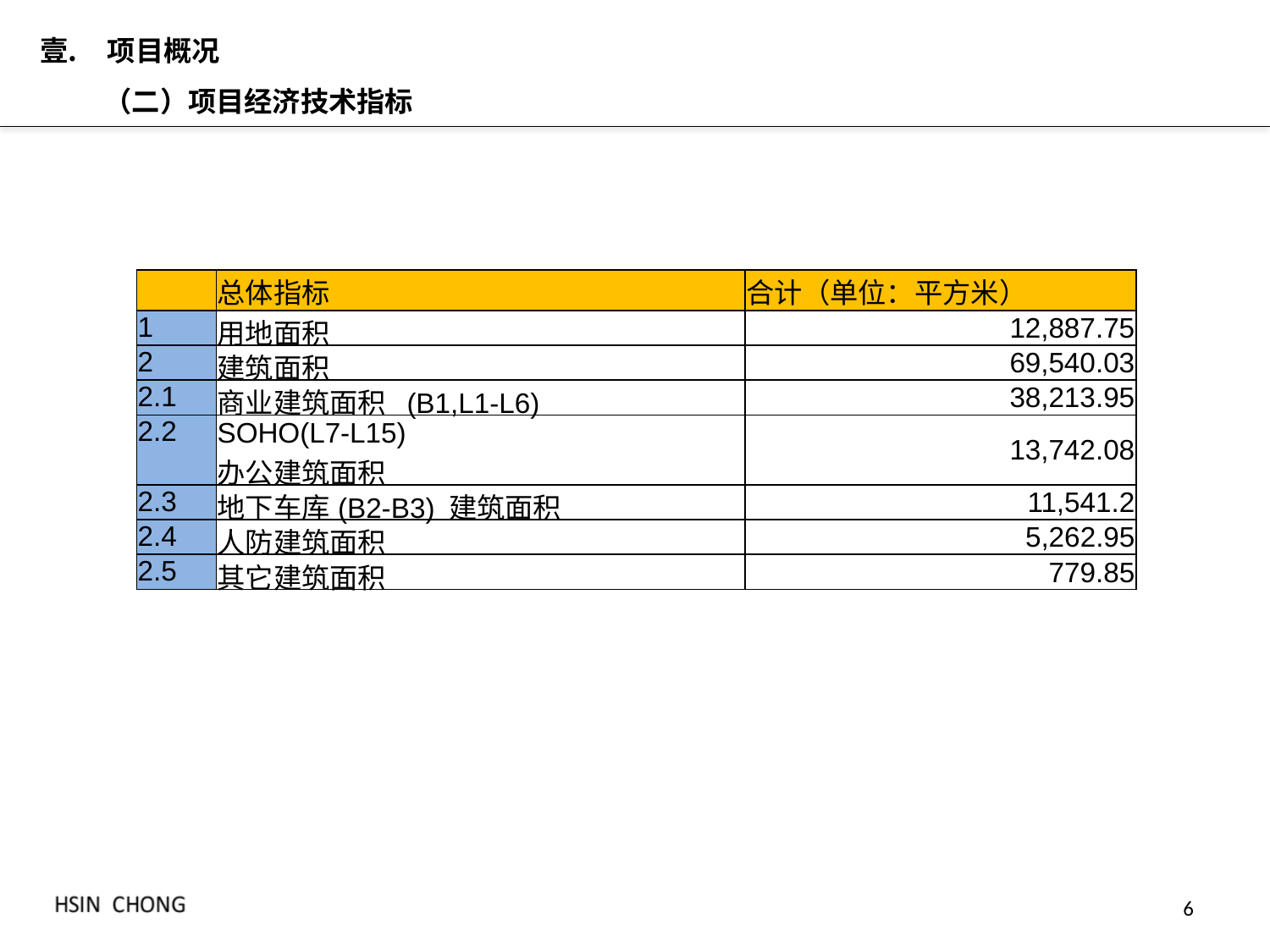

项目概况
（二）项目经济技术指标
|  | 总体指标 | 合计（单位：平方米） |
| --- | --- | --- |
| 1 | 用地面积 | 12,887.75 |
| 2 | 建筑面积 | 69,540.03 |
| 2.1 | 商业建筑面积 (B1,L1-L6) | 38,213.95 |
| 2.2 | SOHO(L7-L15) | 13,742.08 |
|  | 办公建筑面积 |  |
| 2.3 | 地下车库(B2-B3) 建筑面积 | 11,541.2 |
| 2.4 | 人防建筑面积 | 5,262.95 |
| 2.5 | 其它建筑面积 | 779.85 |
6